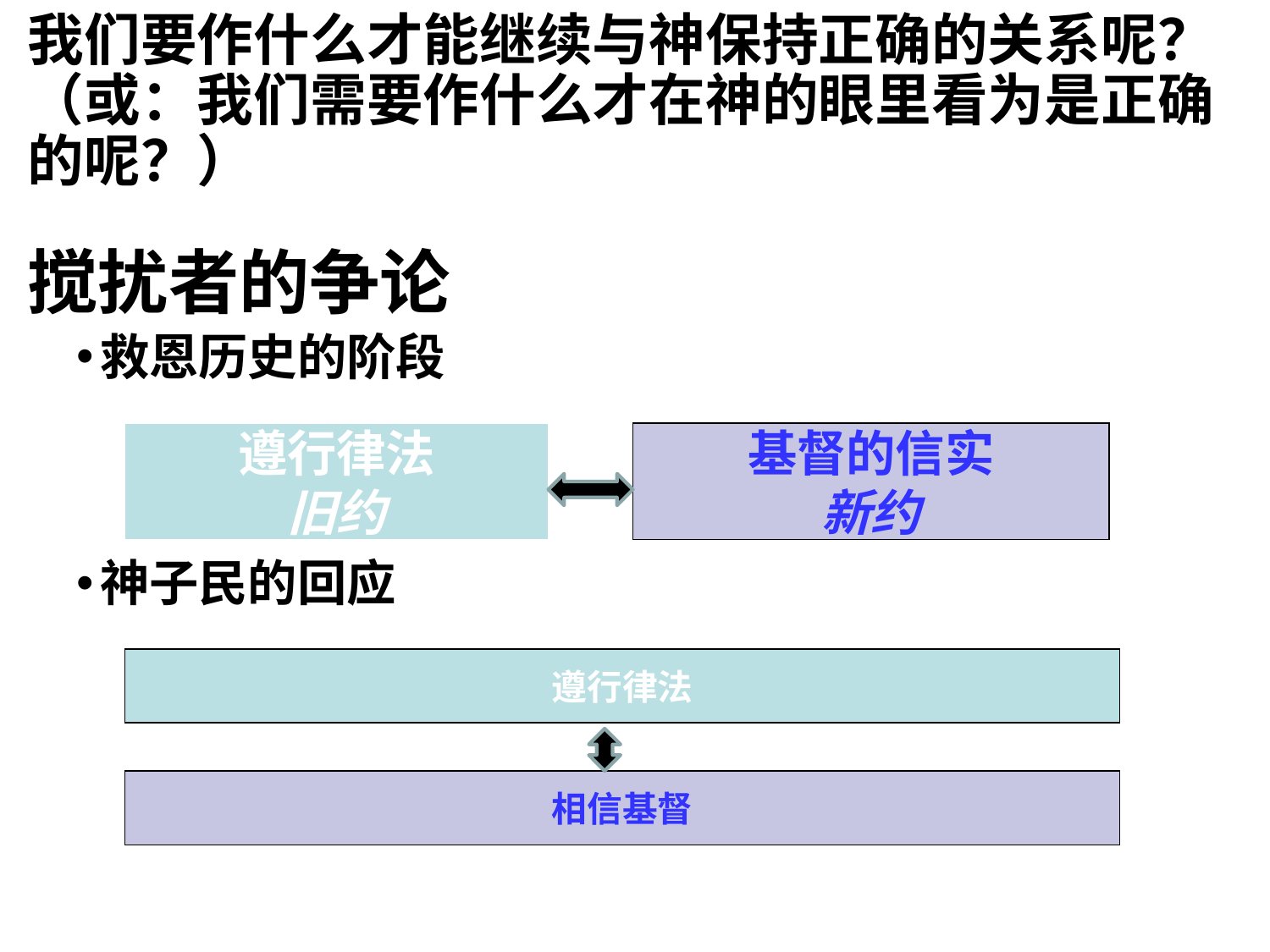

我们要作什么才能继续与神保持正确的关系呢？
（或：我们需要作什么才在神的眼里看为是正确的呢？）

搅扰者的争论

救恩历史的阶段

神子民的回应

遵行律法
旧约
基督的信实
新约

遵行律法

相信基督